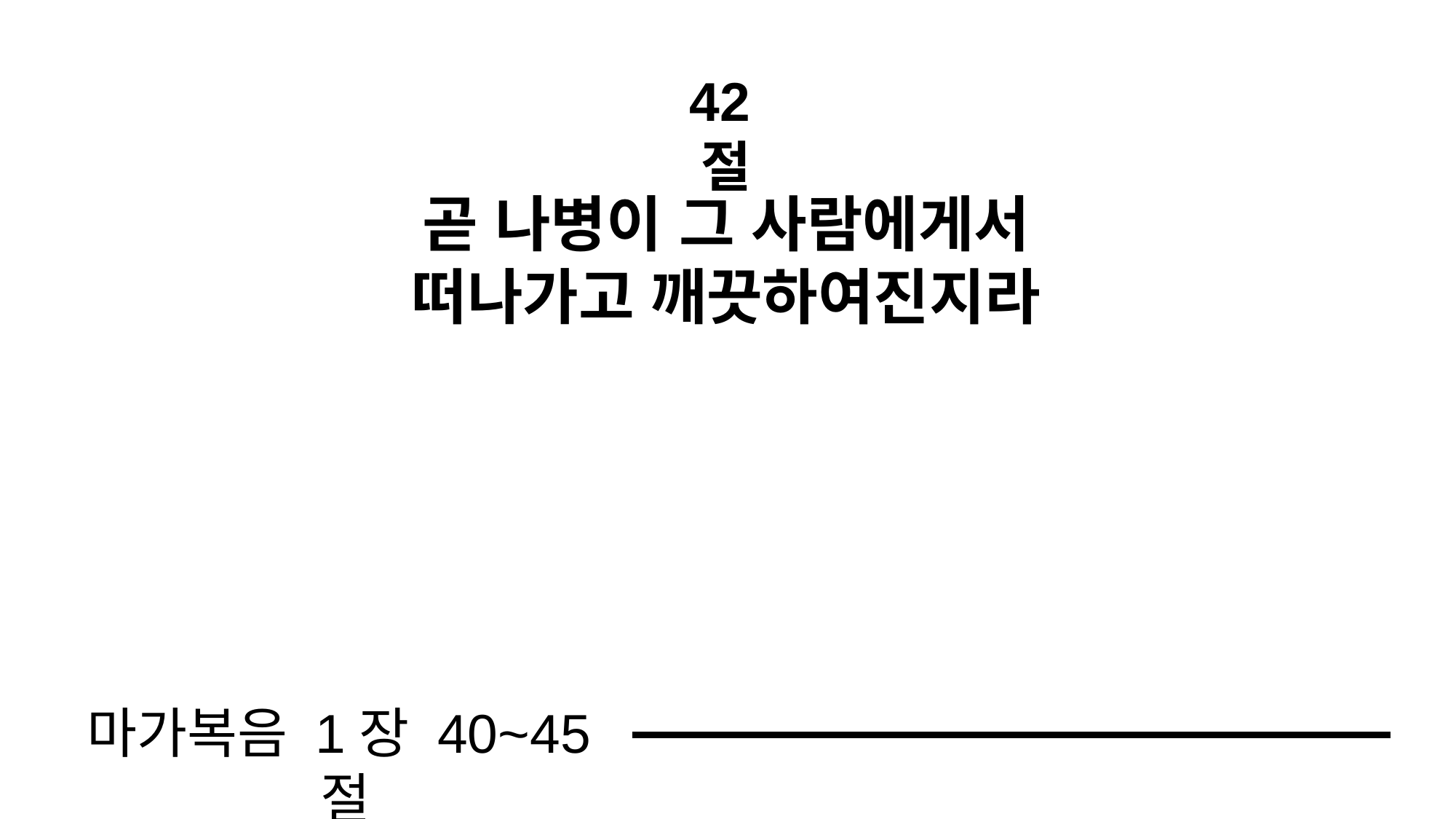

42절
곧 나병이 그 사람에게서
떠나가고 깨끗하여진지라
마가복음 1장 40~45절